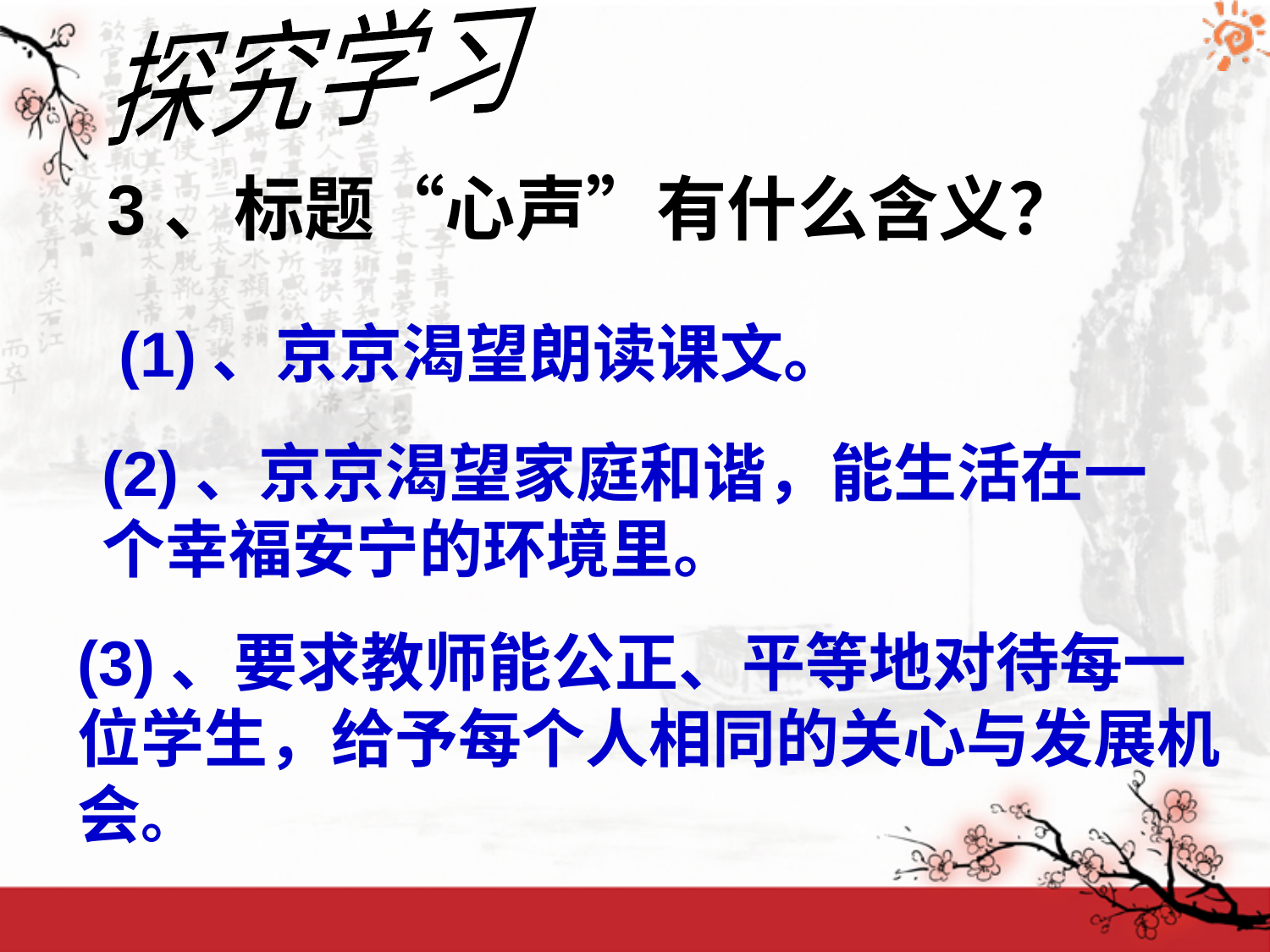

探究学习
3、标题“心声”有什么含义？
(1)、京京渴望朗读课文。
(2)、京京渴望家庭和谐，能生活在一个幸福安宁的环境里。
(3)、要求教师能公正、平等地对待每一位学生，给予每个人相同的关心与发展机会。